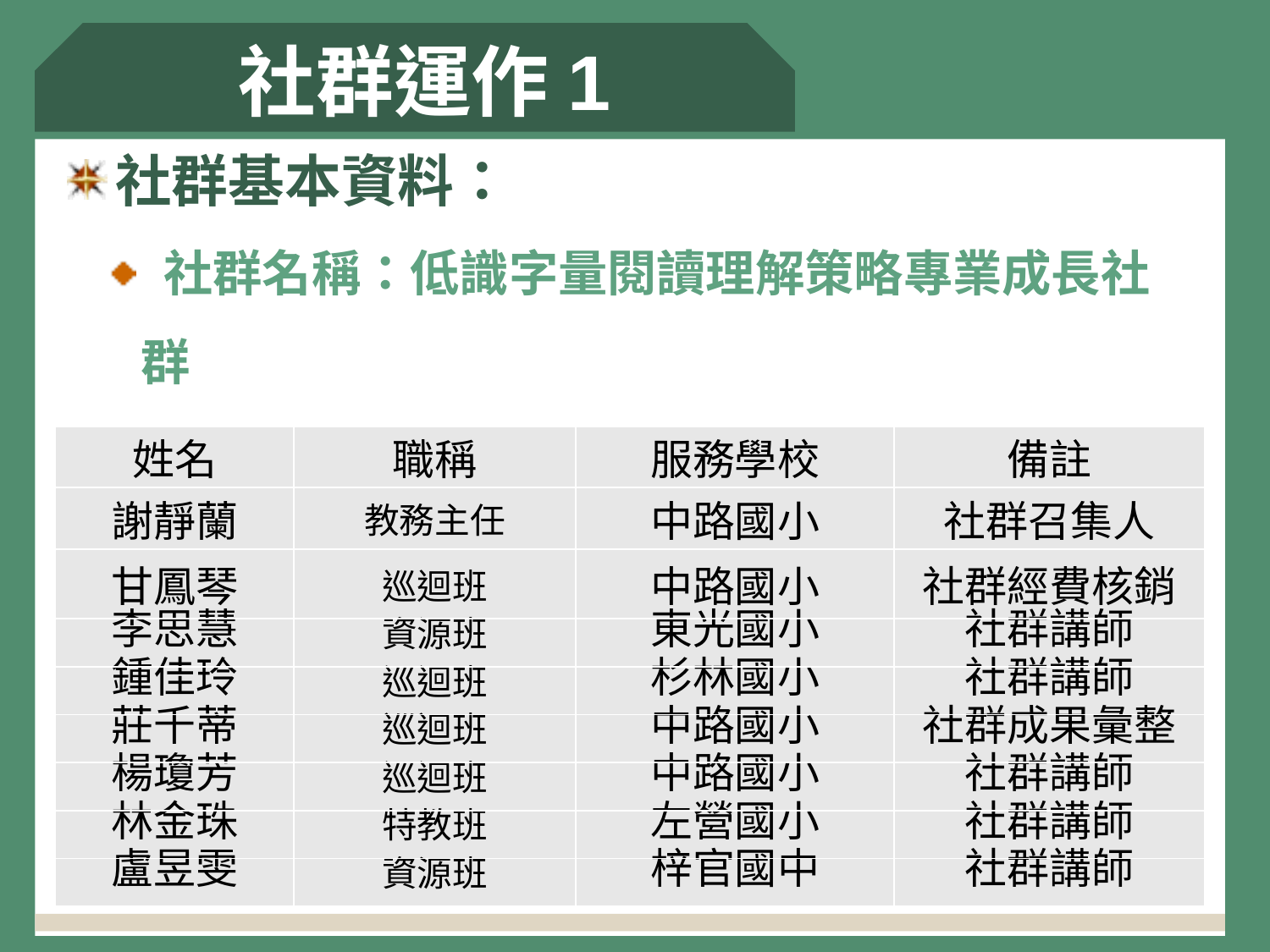

# 社群運作1
社群基本資料：

 社群名稱：低識字量閱讀理解策略專業成長社群
 社群人數：8人(普通班老師視課程屬性彈性加入)
| 姓名 | 職稱 | 服務學校 | 備註 |
| --- | --- | --- | --- |
| 謝靜蘭 | 教務主任 | 中路國小 | 社群召集人 |
| 甘鳳琴 | 巡迴班 | 中路國小 | 社群經費核銷 |
| 李思慧 | 資源班 | 東光國小 | 社群講師 |
| 鍾佳玲 | 巡迴班 | 杉林國小 | 社群講師 |
| 莊千蒂 | 巡迴班 | 中路國小 | 社群成果彙整 |
| 楊瓊芳 | 巡迴班 | 中路國小 | 社群講師 |
| 林金珠 | 特教班 | 左營國小 | 社群講師 |
| 盧昱雯 | 資源班 | 梓官國中 | 社群講師 |
3